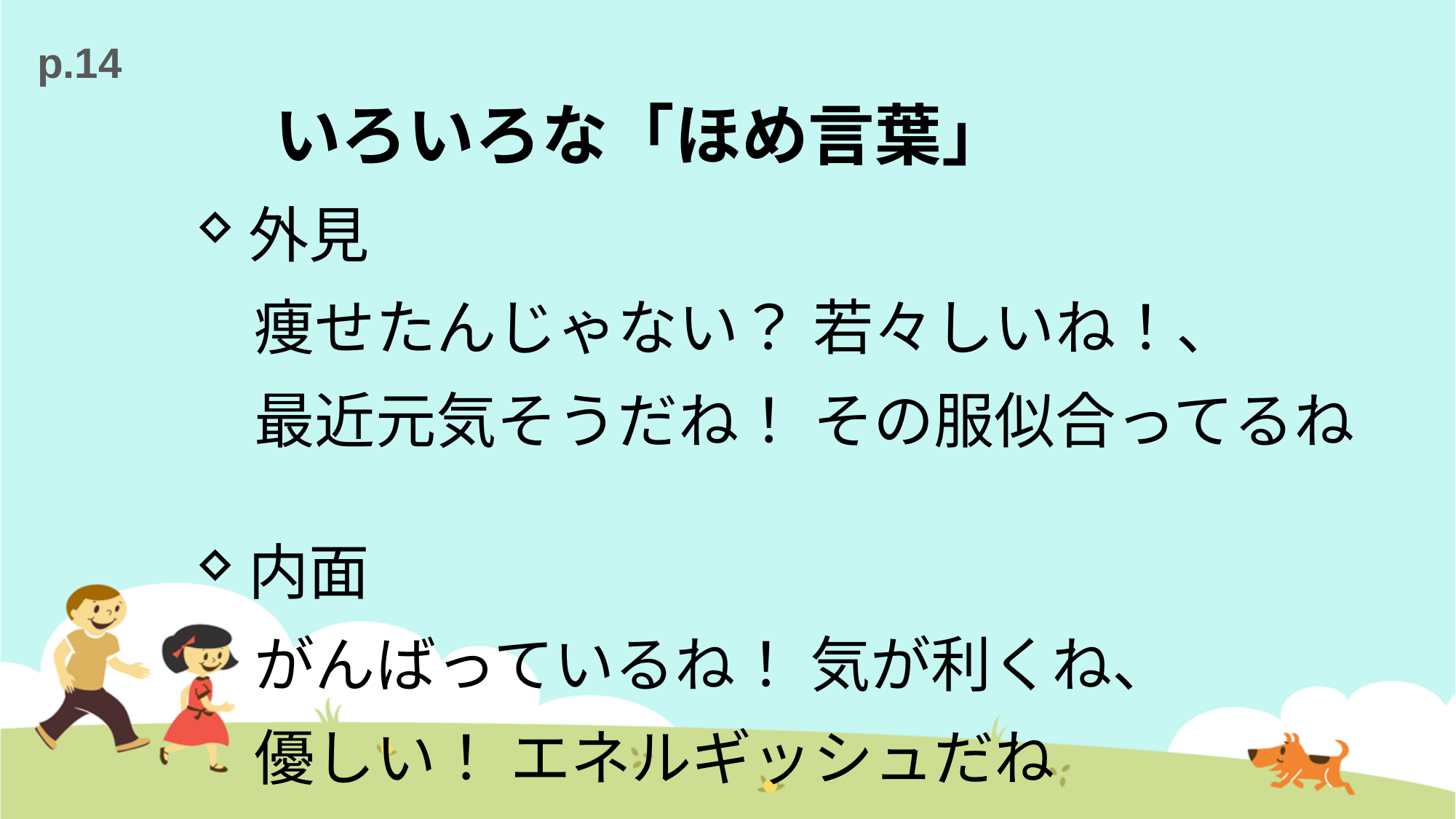

p.14
# いろいろな「ほめ言葉」
外見
　痩せたんじゃない？ 若々しいね！、
　最近元気そうだね！ その服似合ってるね
内面
　がんばっているね！ 気が利くね、
　優しい！ エネルギッシュだね